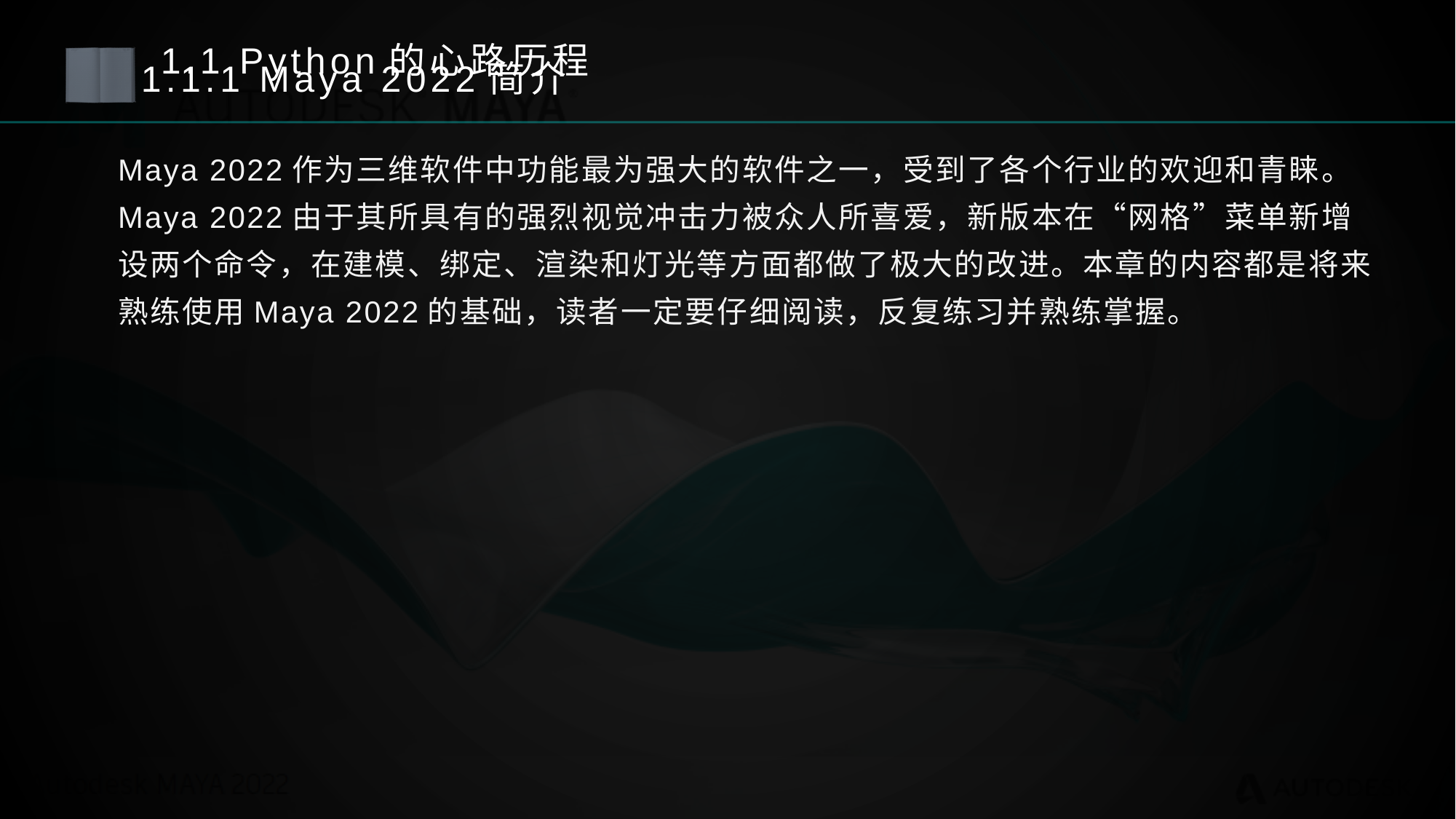

1.1 Python的心路历程
1.1.1 Maya 2022简介
Maya 2022作为三维软件中功能最为强大的软件之一，受到了各个行业的欢迎和青睐。Maya 2022由于其所具有的强烈视觉冲击力被众人所喜爱，新版本在“网格”菜单新增设两个命令，在建模、绑定、渲染和灯光等方面都做了极大的改进。本章的内容都是将来熟练使用Maya 2022的基础，读者一定要仔细阅读，反复练习并熟练掌握。